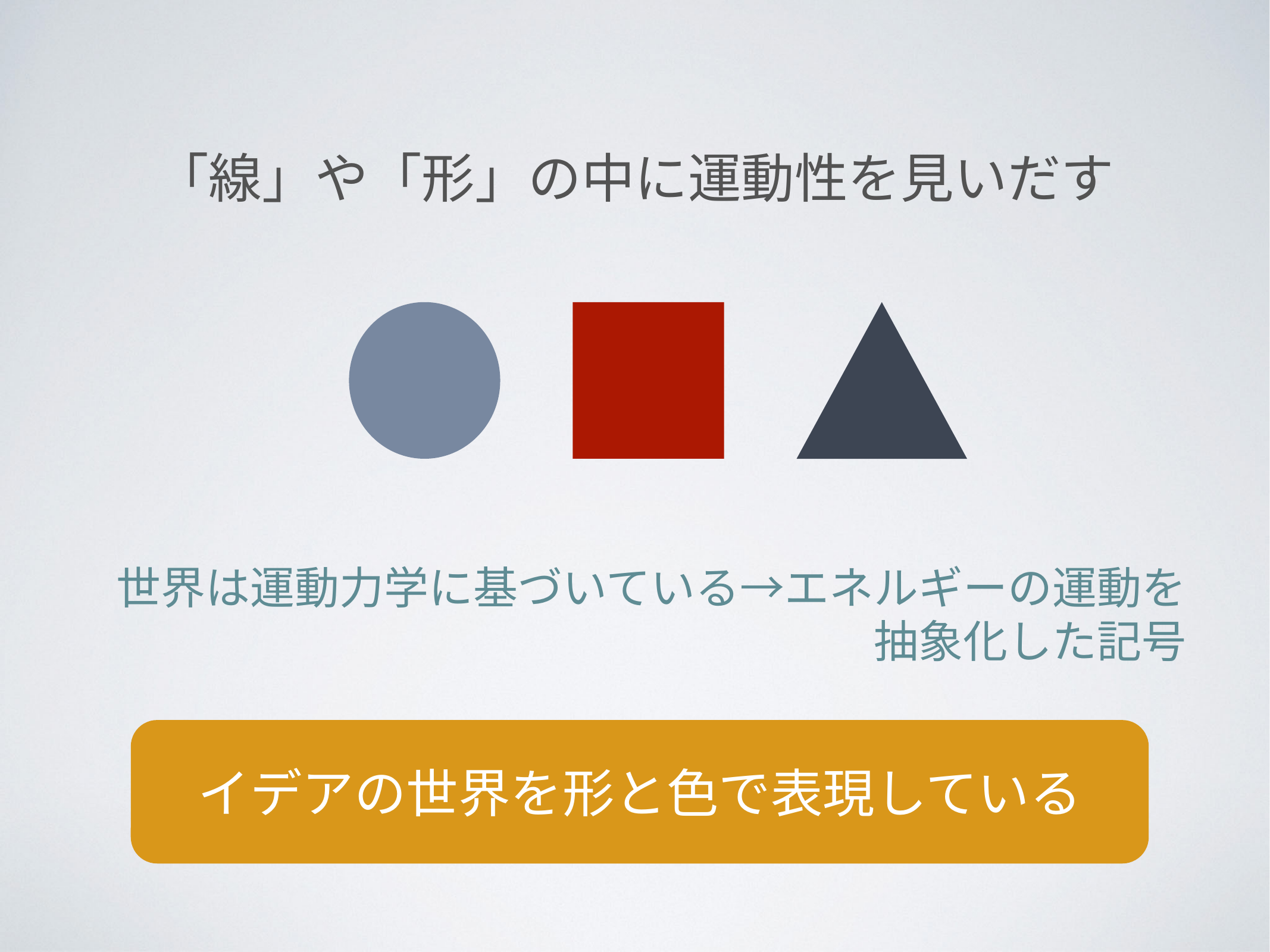

「線」や「形」の中に運動性を見いだす

世界は運動力学に基づいている→エネルギーの運動を　　　　　抽象化した記号
イデアの世界を形と色で表現している